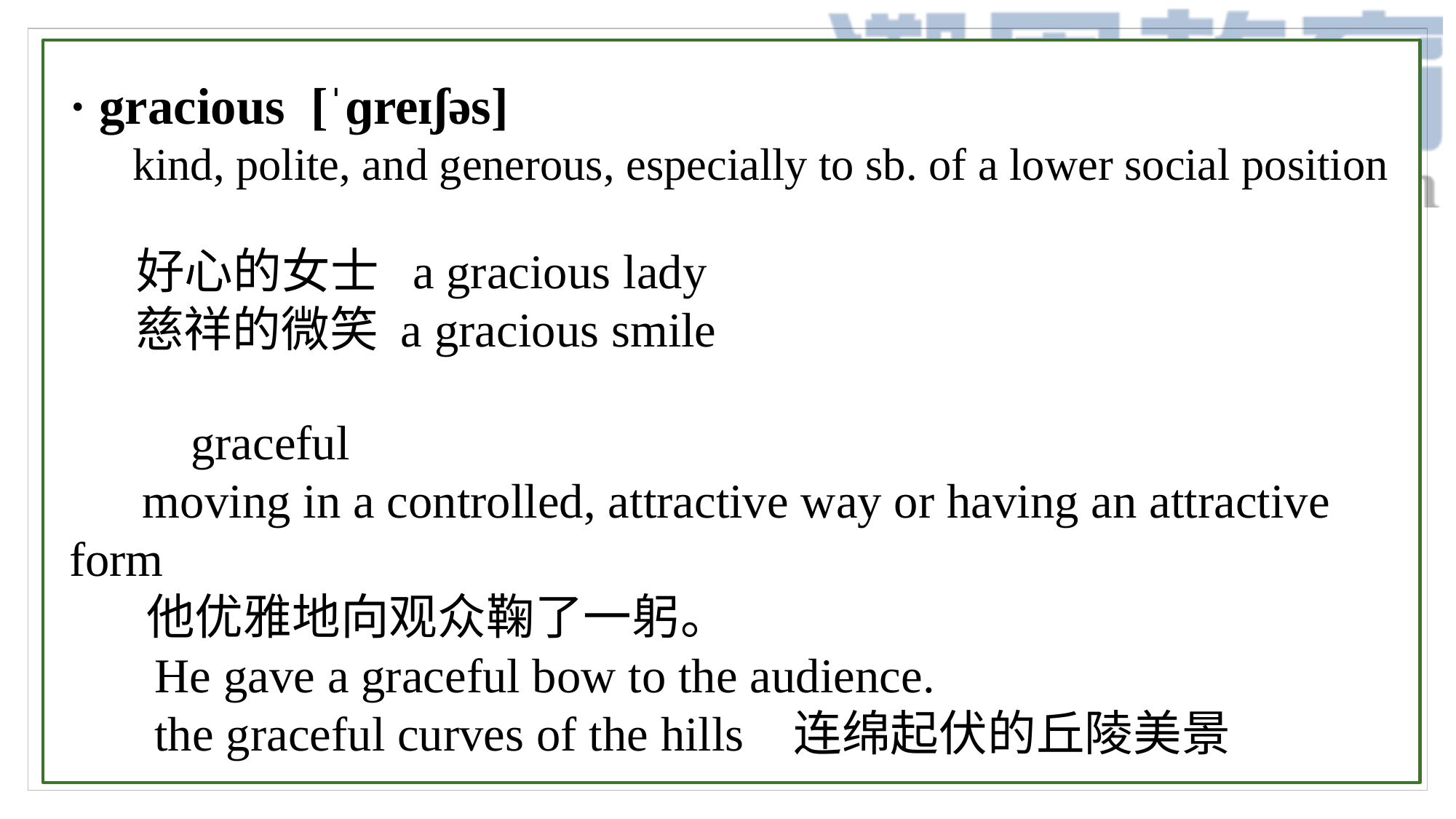

· gracious  [ˈɡreɪʃəs]
      kind, polite, and generous, especially to sb. of a lower social position

      好心的女士  a gracious lady
     慈祥的微笑 a gracious smile

	 graceful
      moving in a controlled, attractive way or having an attractive form
      他优雅地向观众鞠了一躬。
       He gave a graceful bow to the audience.
       the graceful curves of the hills   连绵起伏的丘陵美景